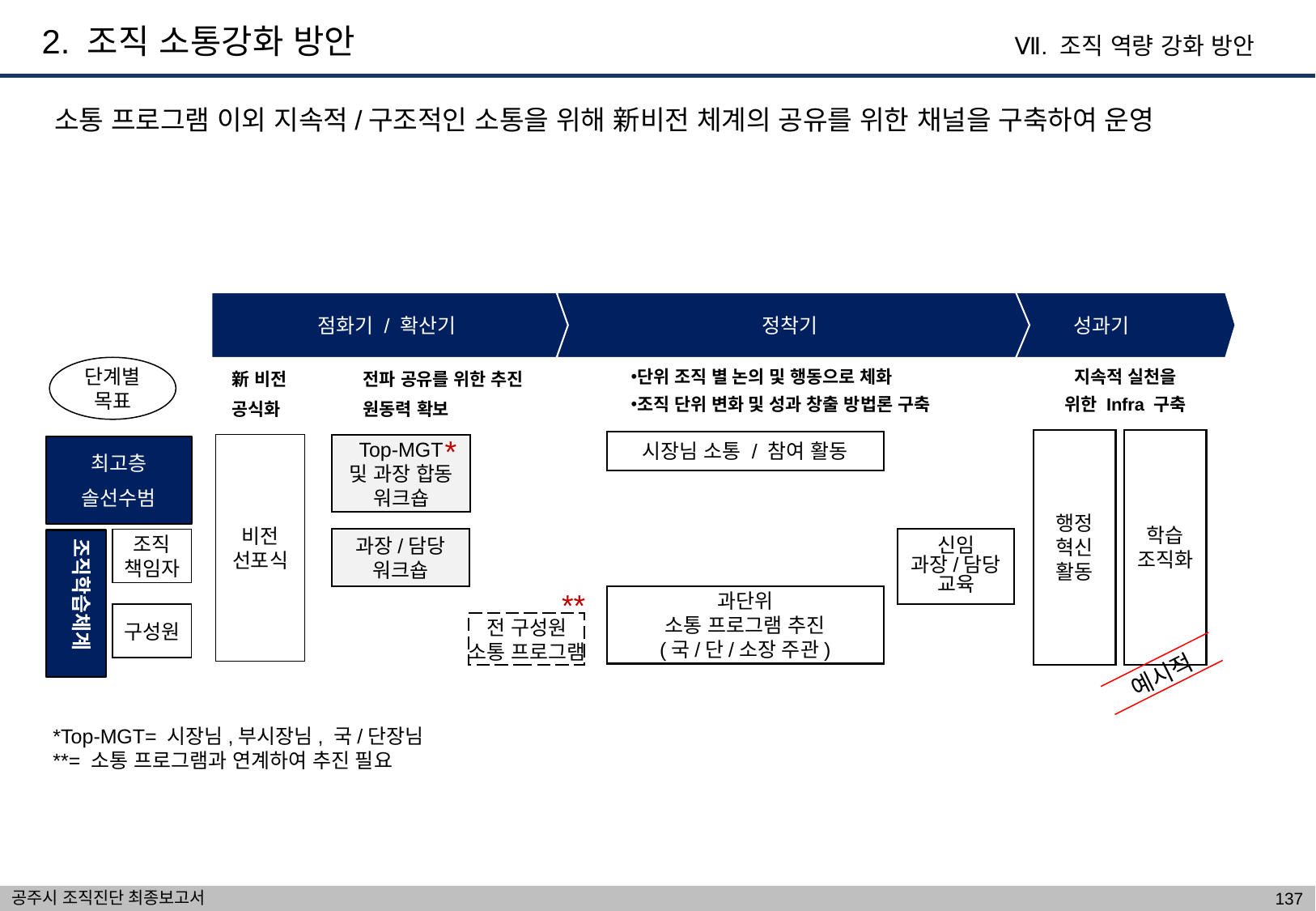

2. 조직 소통강화 방안
Ⅶ. 조직 역량 강화 방안
소통 프로그램 이외 지속적/구조적인 소통을 위해 新비전 체계의 공유를 위한 채널을 구축하여 운영
점화기 / 확산기
정착기
성과기
단계별
목표
新 비전
공식화
전파 공유를 위한 추진
원동력 확보
단위 조직 별 논의 및 행동으로 체화
조직 단위 변화 및 성과 창출 방법론 구축
지속적 실천을
위한 Infra 구축
*
행정
혁신
활동
학습
조직화
시장님 소통 / 참여 활동
비전
선포식
Top-MGT
및 과장 합동
워크숍
최고층
솔선수범
조직학습체계
조직
책임자
과장/담당
워크숍
신임
과장/담당
교육

**
과단위
소통 프로그램 추진
(국/단/소장 주관)
구성원
전 구성원
소통 프로그램
예시적
*Top-MGT= 시장님,부시장님, 국/단장님
**= 소통 프로그램과 연계하여 추진 필요